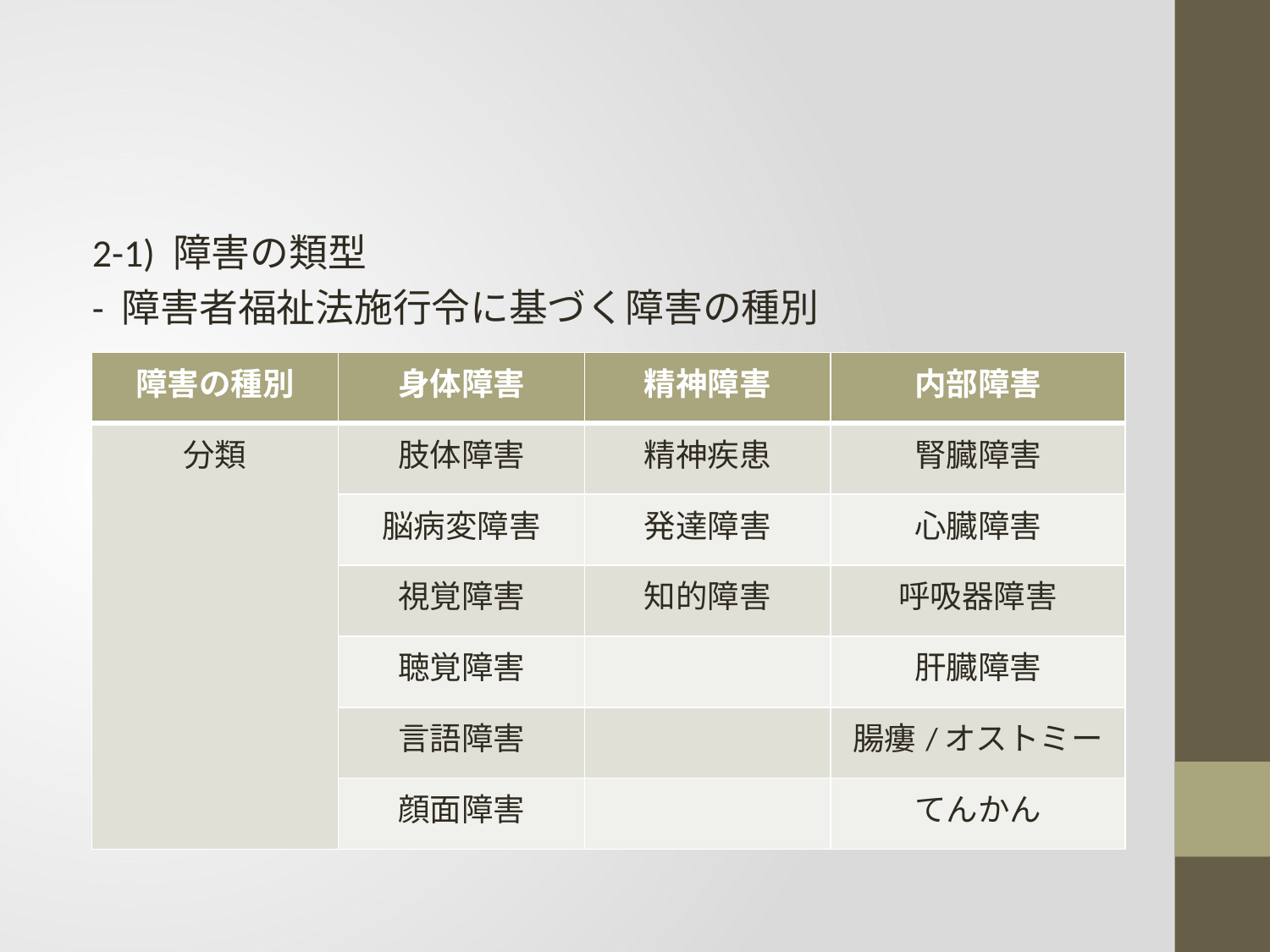

#
2-1) 障害の類型
- 障害者福祉法施行令に基づく障害の種別
| 障害の種別 | 身体障害 | 精神障害 | 内部障害 |
| --- | --- | --- | --- |
| 分類 | 肢体障害 | 精神疾患 | 腎臓障害 |
|  | 脳病変障害 | 発達障害 | 心臓障害 |
|  | 視覚障害 | 知的障害 | 呼吸器障害 |
|  | 聴覚障害 |  | 肝臓障害 |
|  | 言語障害 |  | 腸瘻/オストミー |
|  | 顔面障害 |  | てんかん |